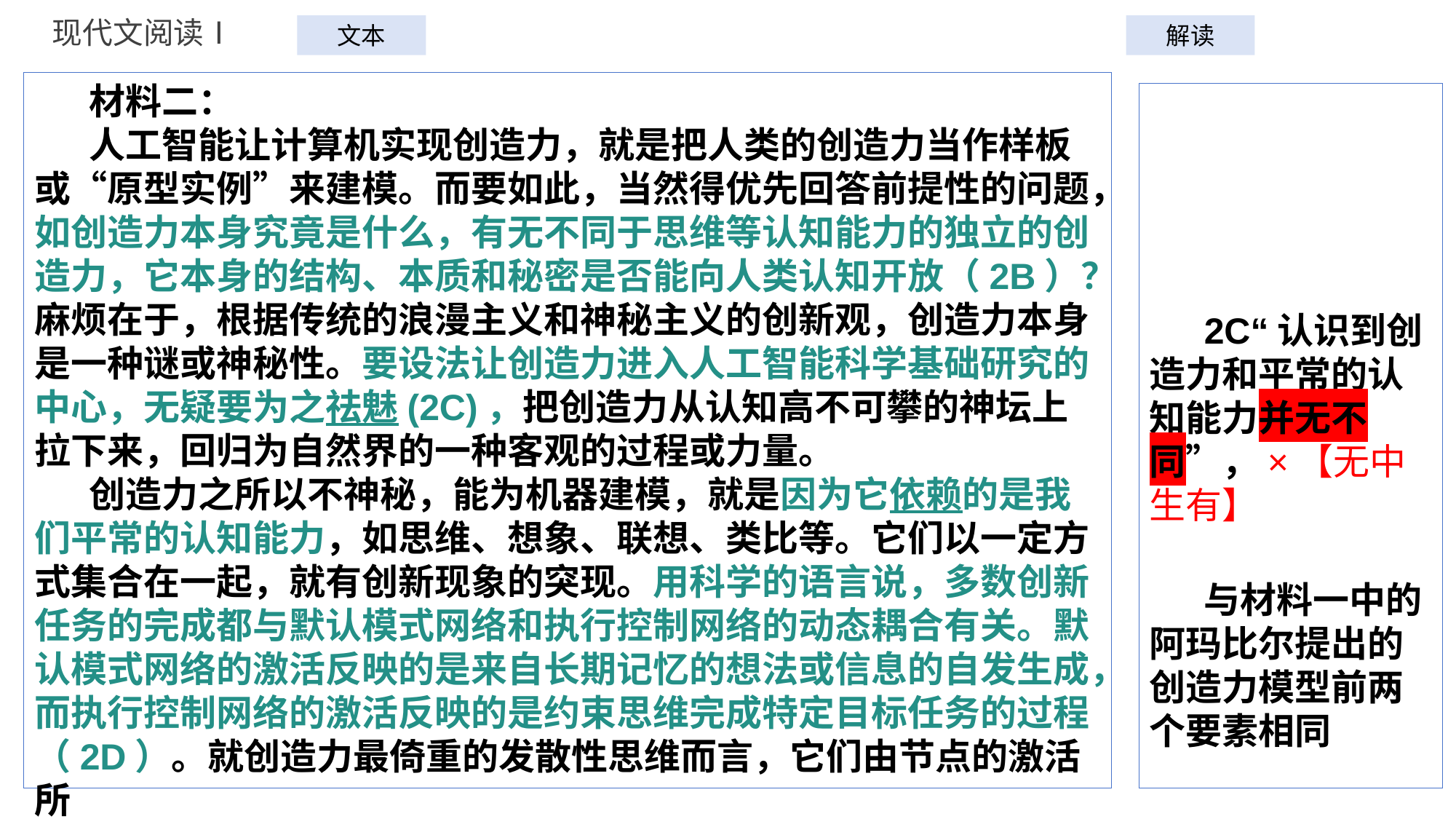

现代文阅读Ⅰ
文本
解读
材料二：
人工智能让计算机实现创造力，就是把人类的创造力当作样板或“原型实例”来建模。而要如此，当然得优先回答前提性的问题，如创造力本身究竟是什么，有无不同于思维等认知能力的独立的创造力，它本身的结构、本质和秘密是否能向人类认知开放（2B）？麻烦在于，根据传统的浪漫主义和神秘主义的创新观，创造力本身是一种谜或神秘性。要设法让创造力进入人工智能科学基础研究的中心，无疑要为之祛魅(2C)，把创造力从认知高不可攀的神坛上拉下来，回归为自然界的一种客观的过程或力量。
创造力之所以不神秘，能为机器建模，就是因为它依赖的是我们平常的认知能力，如思维、想象、联想、类比等。它们以一定方式集合在一起，就有创新现象的突现。用科学的语言说，多数创新任务的完成都与默认模式网络和执行控制网络的动态耦合有关。默认模式网络的激活反映的是来自长期记忆的想法或信息的自发生成，而执行控制网络的激活反映的是约束思维完成特定目标任务的过程（2D）。就创造力最倚重的发散性思维而言，它们由节点的激活所

2C“认识到创造力和平常的认知能力并无不同”，×【无中生有】

与材料一中的阿玛比尔提出的创造力模型前两个要素相同